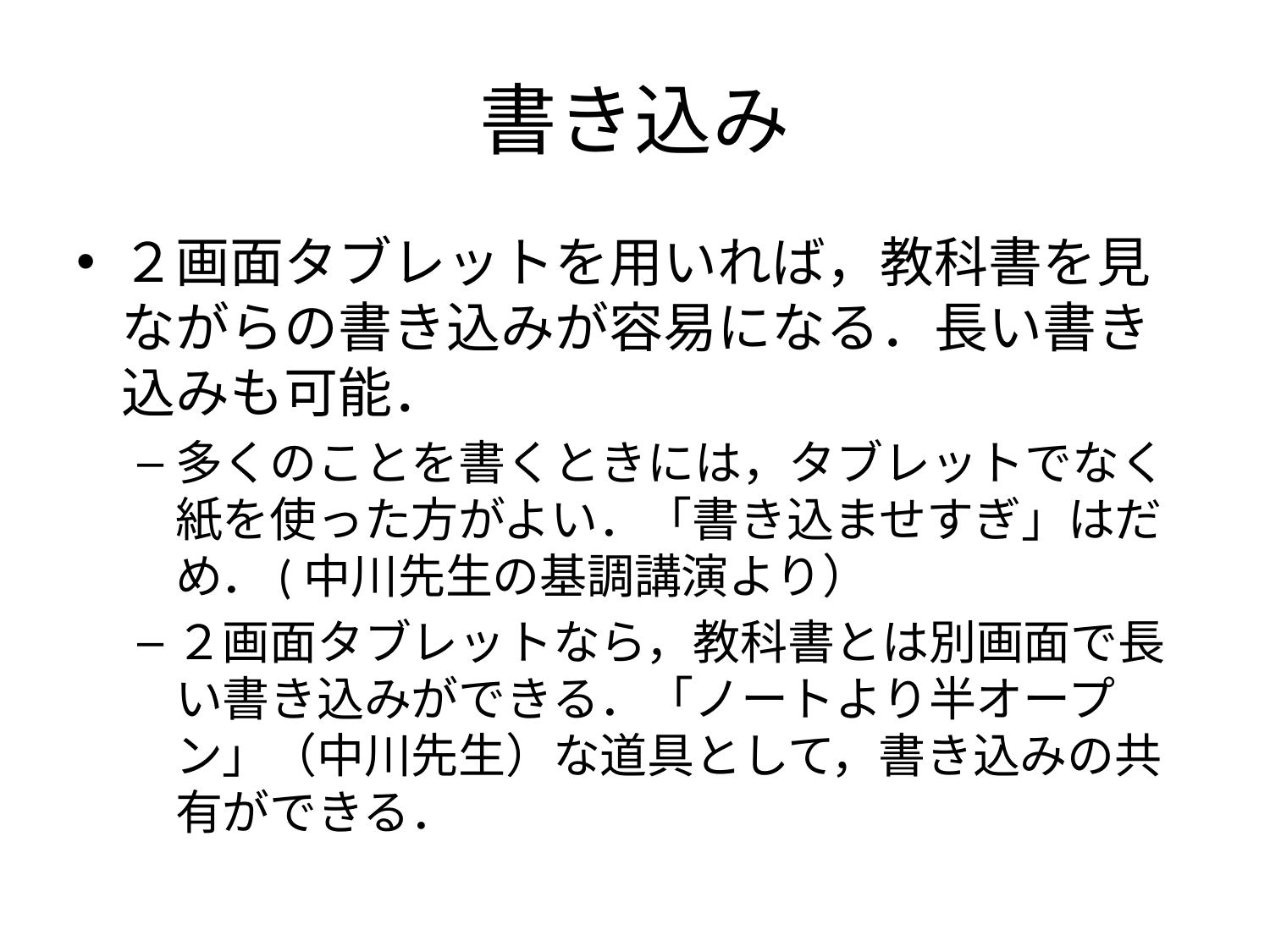

# 書き込み
２画面タブレットを用いれば，教科書を見ながらの書き込みが容易になる．長い書き込みも可能．
多くのことを書くときには，タブレットでなく紙を使った方がよい．「書き込ませすぎ」はだめ．(中川先生の基調講演より）
２画面タブレットなら，教科書とは別画面で長い書き込みができる．「ノートより半オープン」（中川先生）な道具として，書き込みの共有ができる．